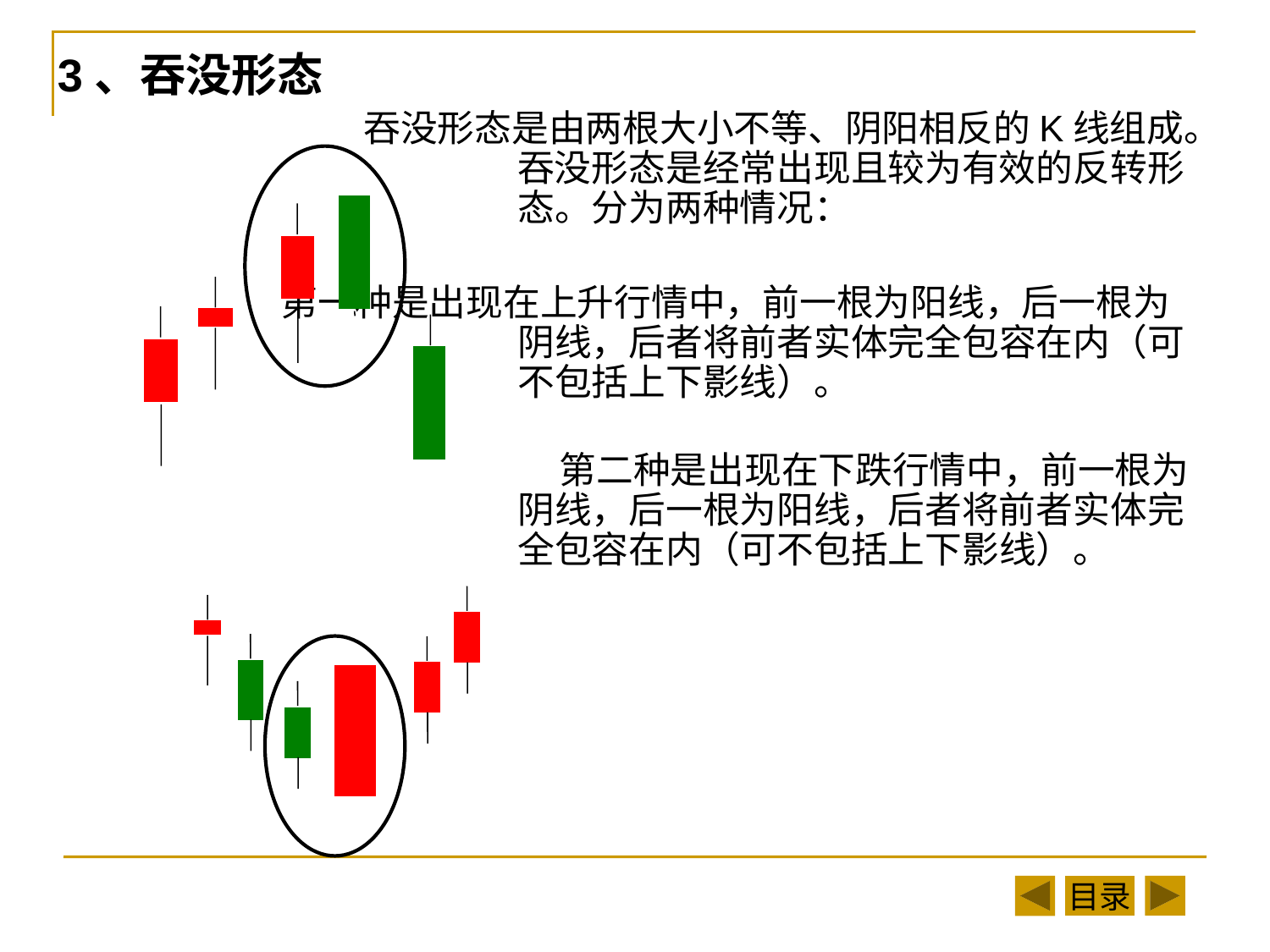

3、吞没形态
                                    吞没形态是由两根大小不等、阴阳相反的K线组成。吞没形态是经常出现且较为有效的反转形态。分为两种情况：

                          第一种是出现在上升行情中，前一根为阳线，后一根为阴线，后者将前者实体完全包容在内（可不包括上下影线）。
    第二种是出现在下跌行情中，前一根为阴线，后一根为阳线，后者将前者实体完全包容在内（可不包括上下影线）。